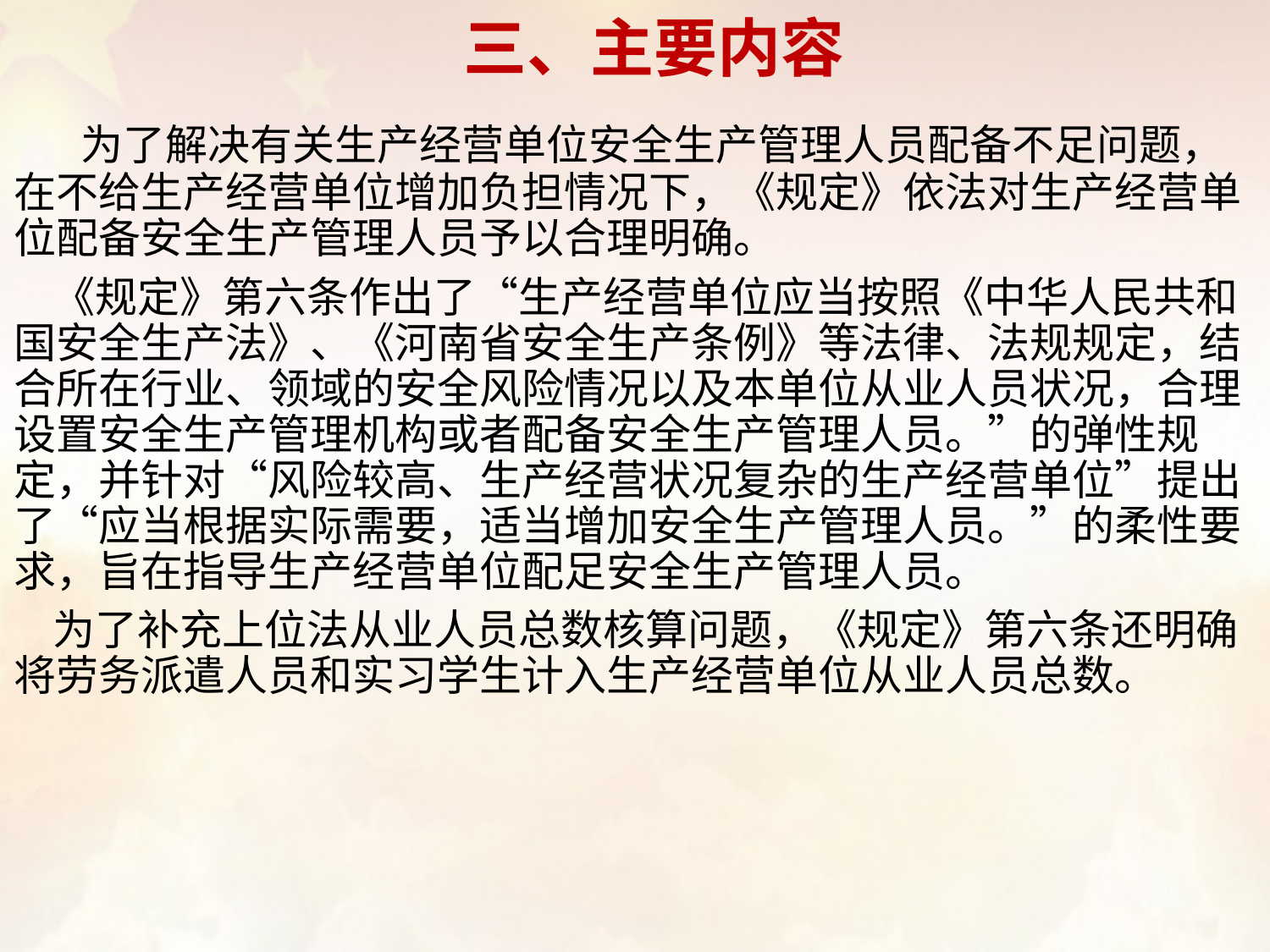

# 三、主要内容
     为了解决有关生产经营单位安全生产管理人员配备不足问题，在不给生产经营单位增加负担情况下，《规定》依法对生产经营单位配备安全生产管理人员予以合理明确。
   《规定》第六条作出了“生产经营单位应当按照《中华人民共和国安全生产法》、《河南省安全生产条例》等法律、法规规定，结合所在行业、领域的安全风险情况以及本单位从业人员状况，合理设置安全生产管理机构或者配备安全生产管理人员。”的弹性规定，并针对“风险较高、生产经营状况复杂的生产经营单位”提出了“应当根据实际需要，适当增加安全生产管理人员。”的柔性要求，旨在指导生产经营单位配足安全生产管理人员。
   为了补充上位法从业人员总数核算问题，《规定》第六条还明确将劳务派遣人员和实习学生计入生产经营单位从业人员总数。